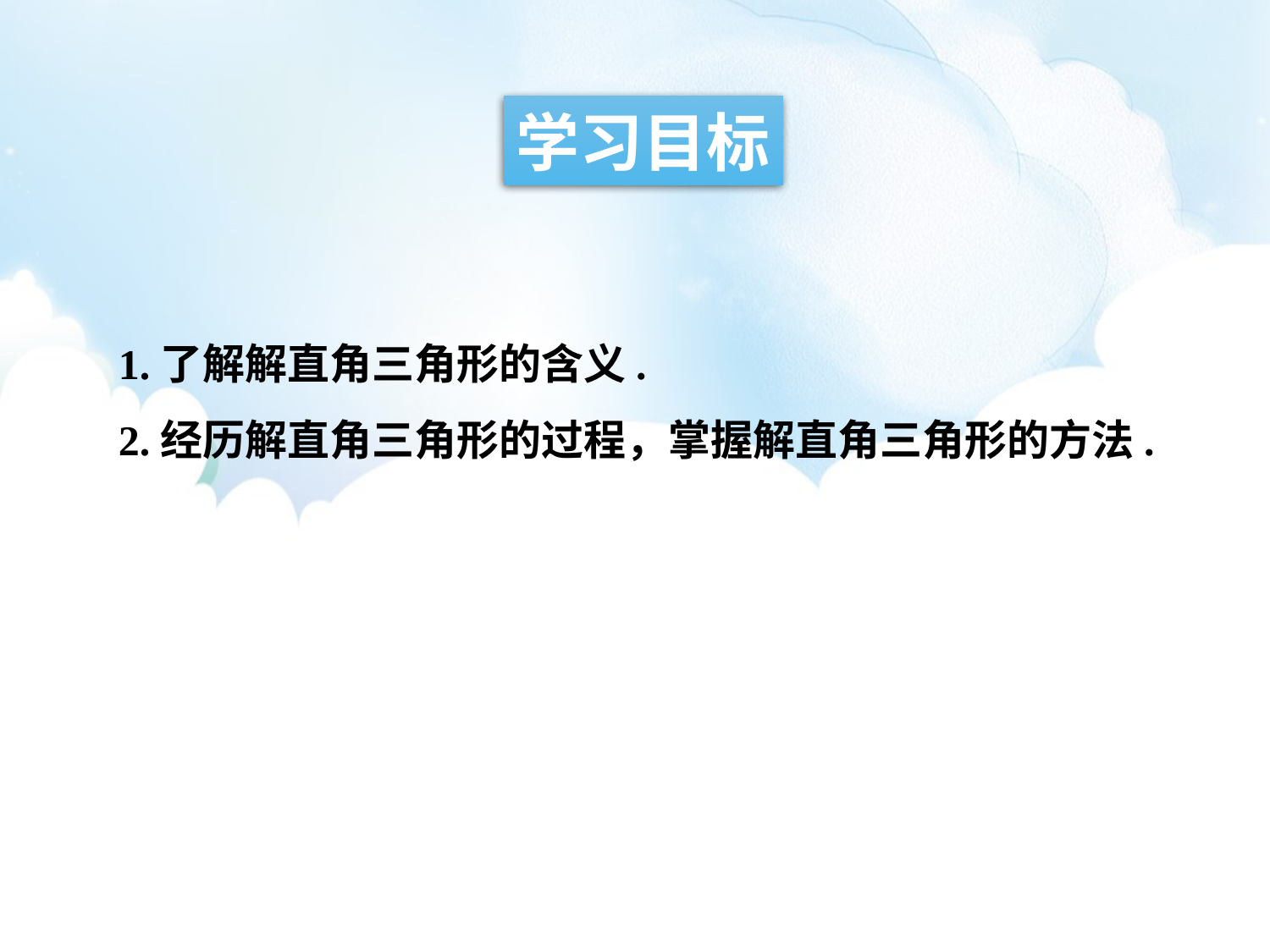

学习目标
1.了解解直角三角形的含义.
2.经历解直角三角形的过程，掌握解直角三角形的方法.